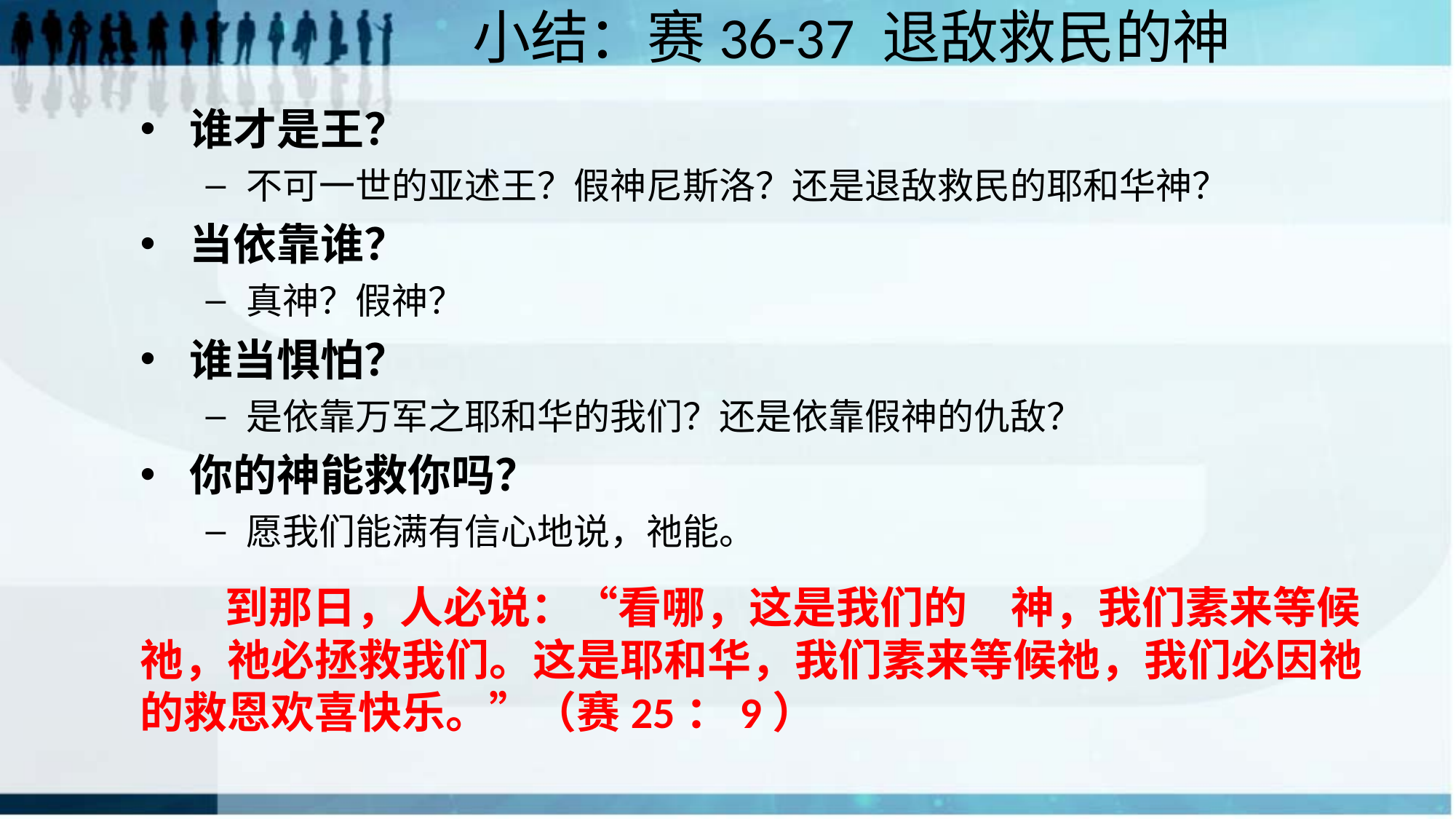

# 小结：赛36-37 退敌救民的神
谁才是王？
不可一世的亚述王？假神尼斯洛？还是退敌救民的耶和华神？
当依靠谁？
真神？假神？
谁当惧怕？
是依靠万军之耶和华的我们？还是依靠假神的仇敌？
你的神能救你吗？
愿我们能满有信心地说，祂能。

到那日，人必说：“看哪，这是我们的　神，我们素来等候祂，祂必拯救我们。这是耶和华，我们素来等候祂，我们必因祂的救恩欢喜快乐。”（赛25：9）